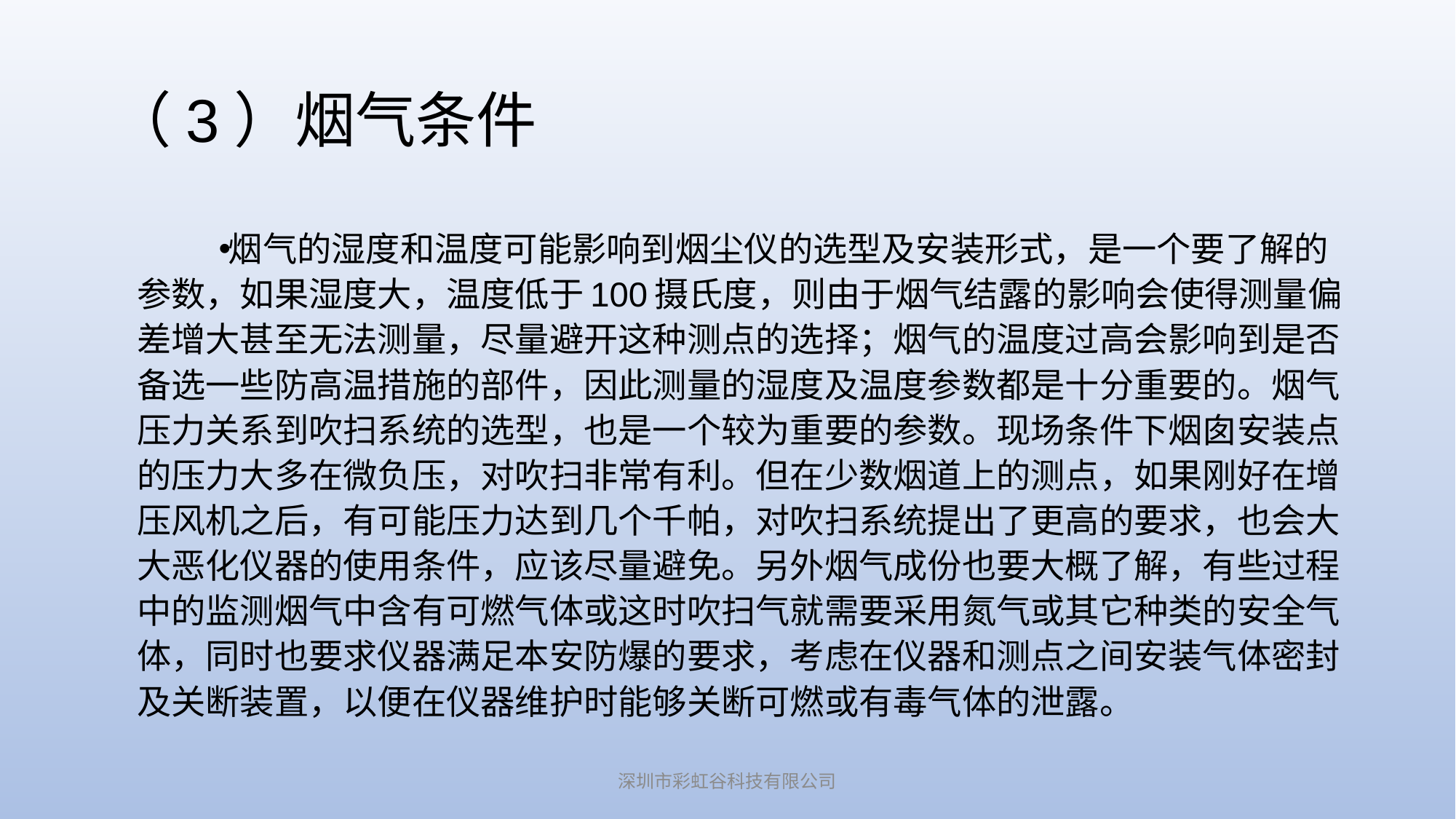

# （3）烟气条件
烟气的湿度和温度可能影响到烟尘仪的选型及安装形式，是一个要了解的参数，如果湿度大，温度低于100摄氏度，则由于烟气结露的影响会使得测量偏差增大甚至无法测量，尽量避开这种测点的选择；烟气的温度过高会影响到是否备选一些防高温措施的部件，因此测量的湿度及温度参数都是十分重要的。烟气压力关系到吹扫系统的选型，也是一个较为重要的参数。现场条件下烟囱安装点的压力大多在微负压，对吹扫非常有利。但在少数烟道上的测点，如果刚好在增压风机之后，有可能压力达到几个千帕，对吹扫系统提出了更高的要求，也会大大恶化仪器的使用条件，应该尽量避免。另外烟气成份也要大概了解，有些过程中的监测烟气中含有可燃气体或这时吹扫气就需要采用氮气或其它种类的安全气体，同时也要求仪器满足本安防爆的要求，考虑在仪器和测点之间安装气体密封及关断装置，以便在仪器维护时能够关断可燃或有毒气体的泄露。

深圳市彩虹谷科技有限公司
12